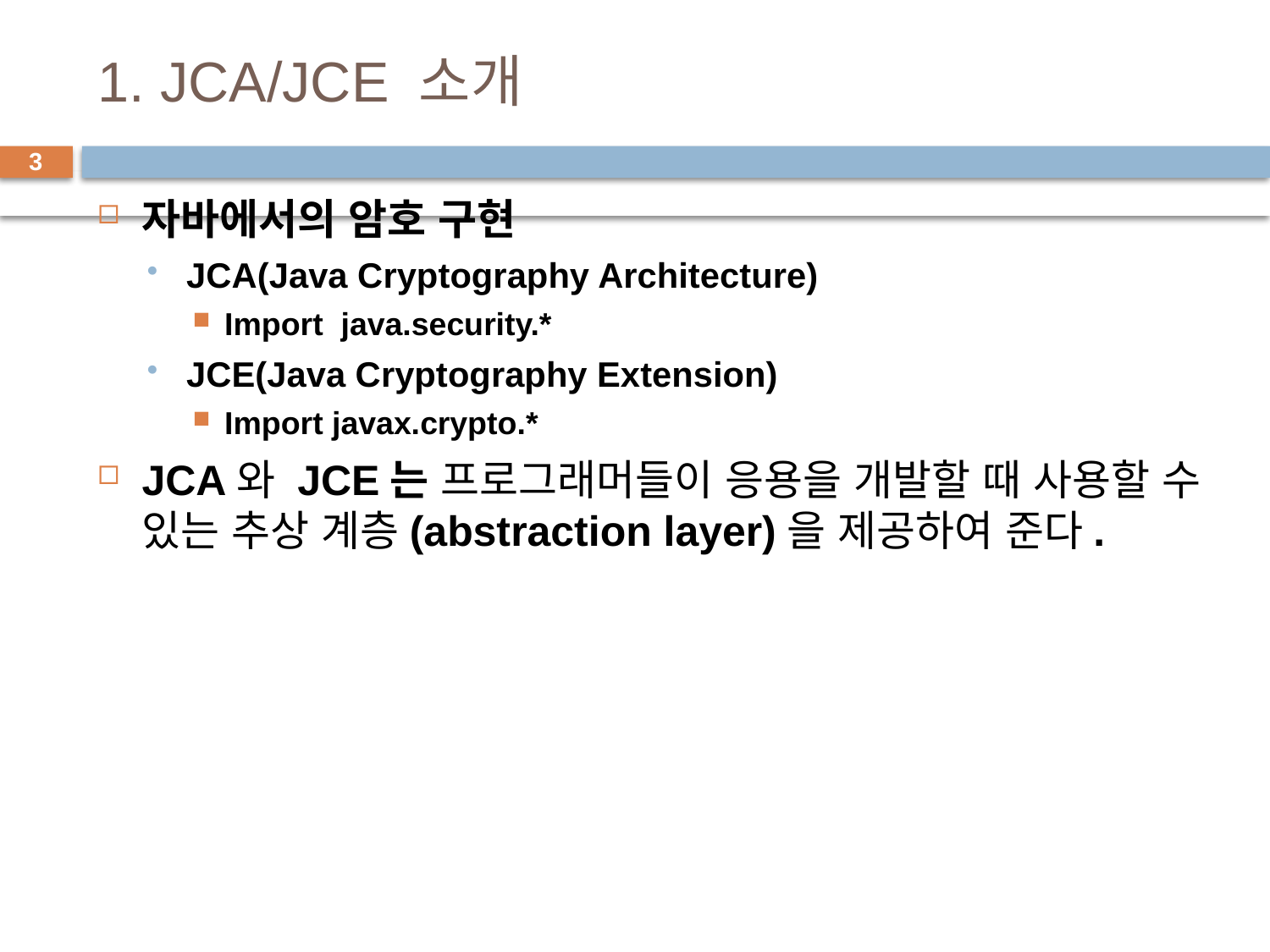

# 1. JCA/JCE 소개
3
자바에서의 암호 구현
JCA(Java Cryptography Architecture)
Import  java.security.*
JCE(Java Cryptography Extension)
Import javax.crypto.*
JCA와 JCE는 프로그래머들이 응용을 개발할 때 사용할 수 있는 추상 계층(abstraction layer)을 제공하여 준다.